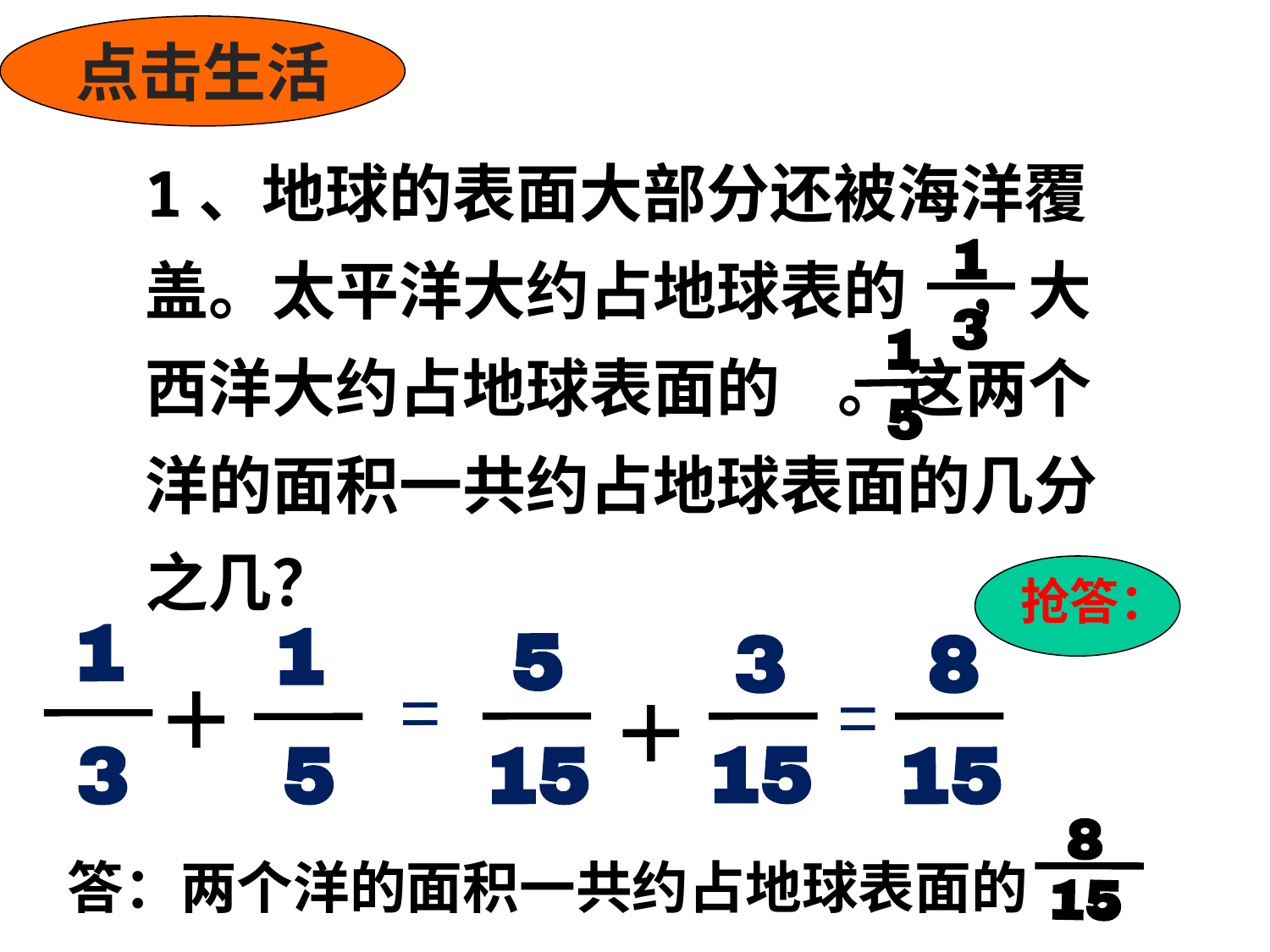

点击生活
1、地球的表面大部分还被海洋覆盖。太平洋大约占地球表的    ，大西洋大约占地球表面的    。这两个洋的面积一共约占地球表面的几分之几？
 1
 3

 1
 5

抢答：
 1
 1
 5
 3
8

=
＋
=
＋

15

3
 5
15
15
 8
答：两个洋的面积一共约占地球表面的     。
15